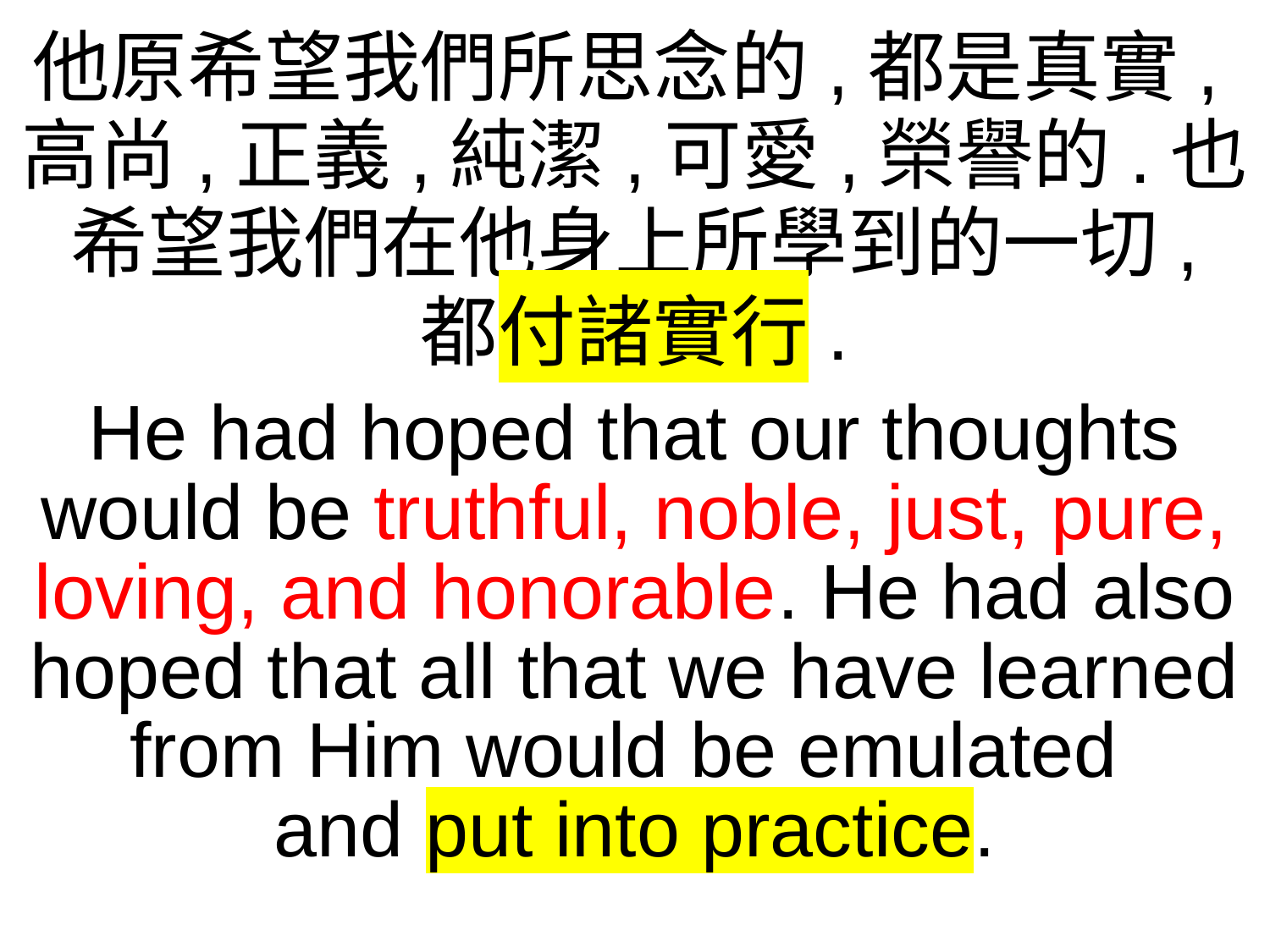

他原希望我們所思念的,都是真實,高尚,正義,純潔,可愛,榮譽的.也希望我們在他身上所學到的一切,
都付諸實行.
He had hoped that our thoughts would be truthful, noble, just, pure, loving, and honorable. He had also hoped that all that we have learned from Him would be emulated
and put into practice.